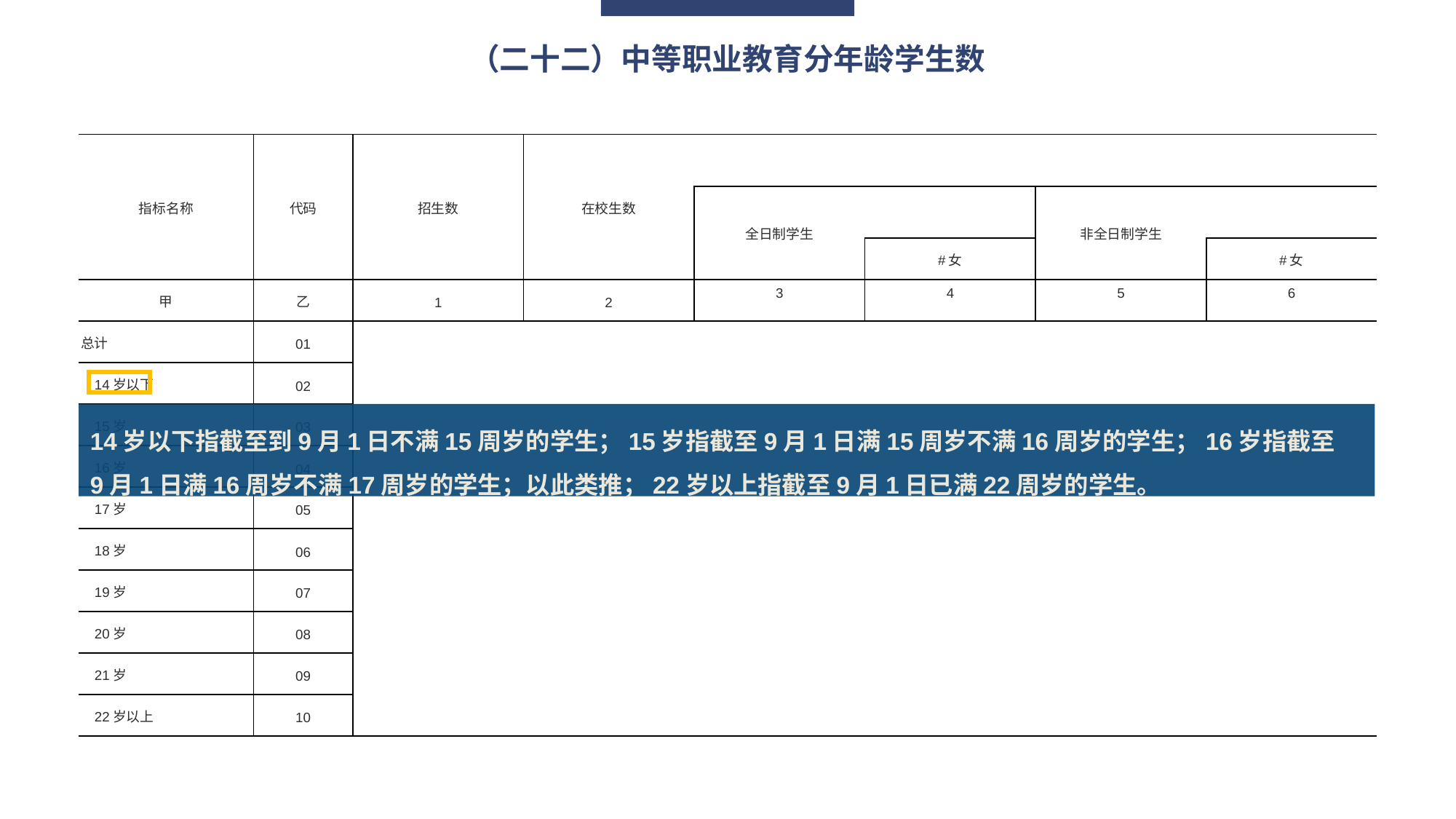

（二十二）中等职业教育分年龄学生数
| 指标名称 | 代码 | 招生数 | 在校生数 |  |  |  |  |
| --- | --- | --- | --- | --- | --- | --- | --- |
|  |  |  |  | 全日制学生 |  | 非全日制学生 |  |
|  |  |  |  |  | #女 |  | #女 |
| 甲 | 乙 | 1 | 2 | 3 | 4 | 5 | 6 |
| 总计 | 01 |  |  |  |  |  |  |
| 14岁以下 | 02 |  |  |  |  |  |  |
| 15岁 | 03 |  |  |  |  |  |  |
| 16岁 | 04 |  |  |  |  |  |  |
| 17岁 | 05 |  |  |  |  |  |  |
| 18岁 | 06 |  |  |  |  |  |  |
| 19岁 | 07 |  |  |  |  |  |  |
| 20岁 | 08 |  |  |  |  |  |  |
| 21岁 | 09 |  |  |  |  |  |  |
| 22岁以上 | 10 |  |  |  |  |  |  |

14岁以下指截至到9月1日不满15周岁的学生；15岁指截至9月1日满15周岁不满16周岁的学生；16岁指截至9月1日满16周岁不满17周岁的学生；以此类推；22岁以上指截至9月1日已满22周岁的学生。